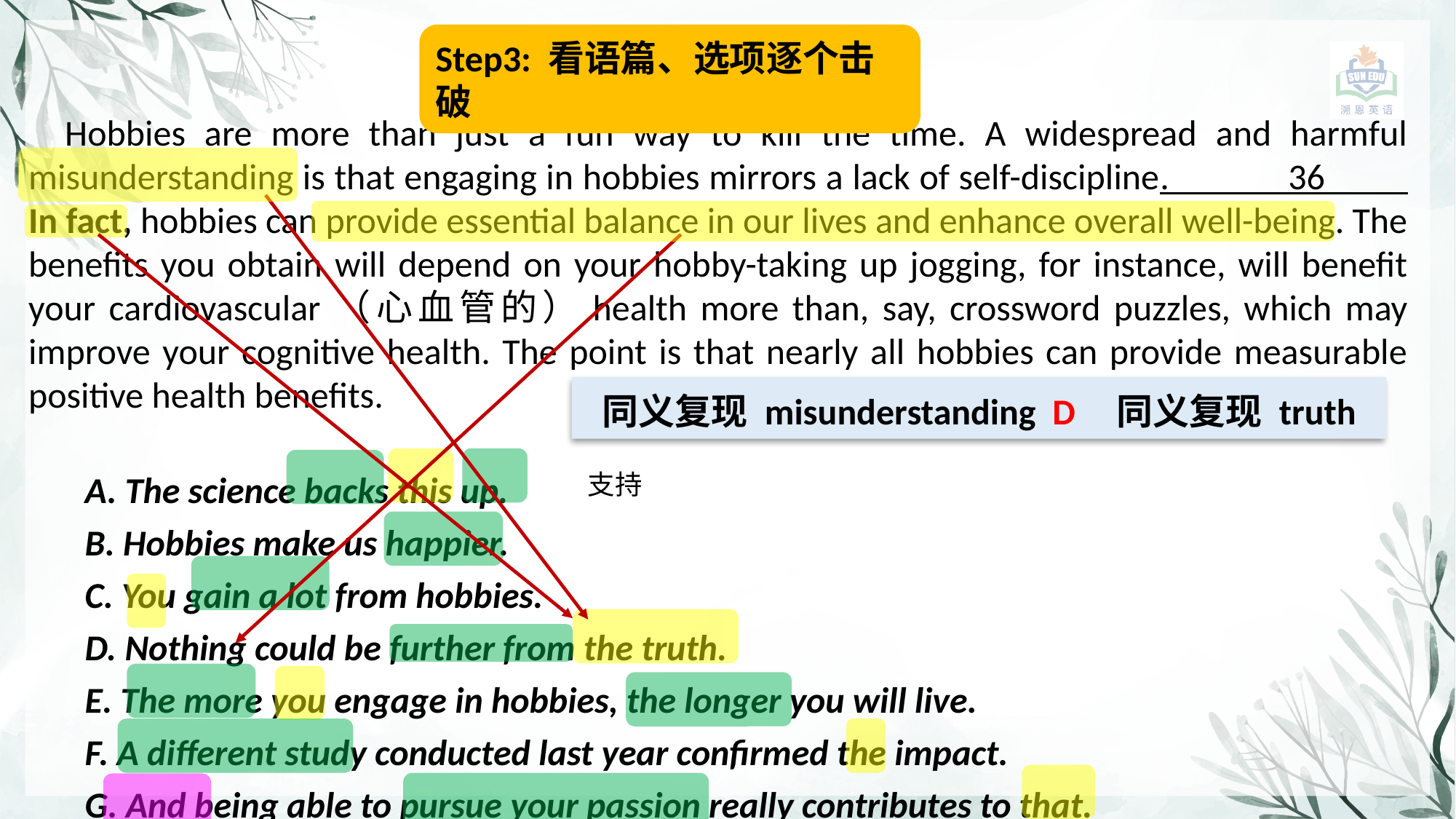

Step3: 看语篇、选项逐个击破
Hobbies are more than just a fun way to kill the time. A widespread and harmful misunderstanding is that engaging in hobbies mirrors a lack of self-discipline.             36          In fact, hobbies can provide essential balance in our lives and enhance overall well-being. The benefits you obtain will depend on your hobby-taking up jogging, for instance, will benefit your cardiovascular（心血管的）health more than, say, crossword puzzles, which may improve your cognitive health. The point is that nearly all hobbies can provide measurable positive health benefits.

 同义复现 misunderstanding  D    同义复现 truth

A. The science backs this up.
B. Hobbies make us happier.
C. You gain a lot from hobbies.
D. Nothing could be further from the truth.
E. The more you engage in hobbies, the longer you will live.
F. A different study conducted last year confirmed the impact.
G. And being able to pursue your passion really contributes to that.
支持